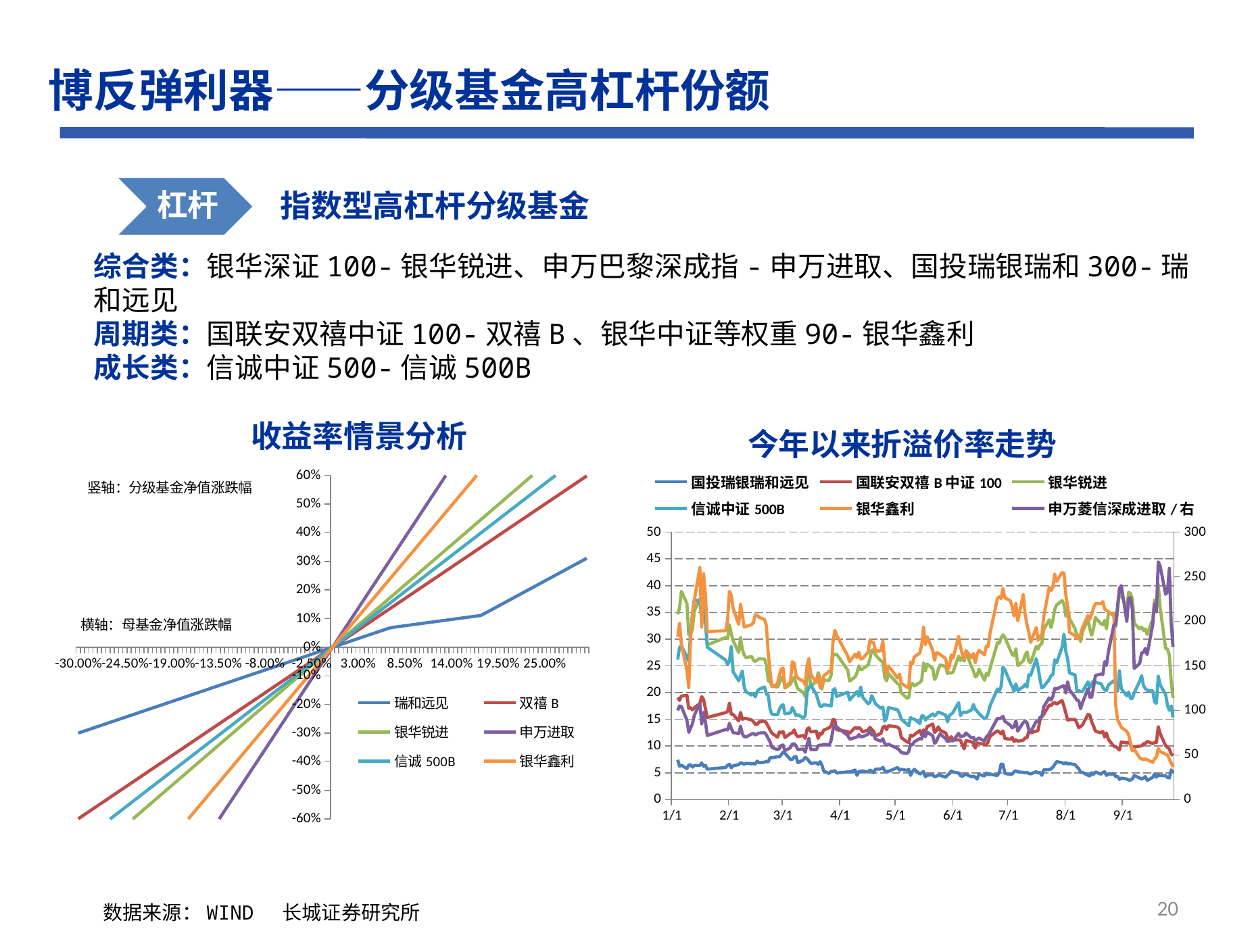

# 博反弹利器——分级基金高杠杆份额

杠杆
指数型高杠杆分级基金
综合类：银华深证100-银华锐进、申万巴黎深成指-申万进取、国投瑞银瑞和300-瑞和远见
周期类：国联安双禧中证100-双禧B、银华中证等权重90-银华鑫利
成长类：信诚中证500-信诚500B
收益率情景分析
今年以来折溢价率走势

### Chart

| Category | 国投瑞银瑞和远见 | 国联安双禧B中证100 | 银华锐进 | 信诚中证500B | 银华鑫利 |  |
|---|---|---|---|---|---|---|
| 40912 | 7.437070938215107 | 19.076005961251855 | 34.63587921847249 | 26.146788990825687 | 30.434782608695677 | 100.0 |
| 40913 | 6.22837370242216 | 18.535127055306425 | 35.807050092764314 | 28.426395939086287 | 32.930513595166154 | 105.0228310502281 |
| 40914 | 6.4220183486238565 | 19.35007385524372 | 38.93967093235831 | 28.787878787878817 | 29.032258064516135 | 104.48430493273544 |
| 40917 | 5.777777777777771 | 19.498607242339762 | 36.66666666666656 | 26.590909090909086 | 24.102564102564106 | 88.9312977099237 |
| 40918 | 6.46551724137928 | 17.018469656992075 | 30.75757575757574 | 25.872689938398313 | 20.90909090909092 | 75.32467532467531 |
| 40919 | 6.493506493506486 | 17.199999999999992 | 30.9451219512195 | 31.416837782340878 | 30.275229357798132 | 80.13245033112565 |
| 40920 | 6.060606060606047 | 16.75531914893615 | 31.999999999999986 | 34.702258726899444 | 34.63302752293581 | 85.13513513513516 |
| 40921 | 6.373626373626373 | 17.166212534059905 | 35.22727272727276 | 37.44493392070486 | 37.25961538461537 | 94.52554744525547 |
| 40924 | 6.3829787234042525 | 17.952314165497896 | 37.60831889081464 | 36.941176470588225 | 43.37662337662332 | 107.69230769230771 |
| 40925 | 6.859592711682732 | 19.250645994832027 | 32.87671232876716 | 34.453781512604984 | 32.24400871459694 | 84.91803278688518 |
| 40926 | 6.202393906420012 | 18.7002652519894 | 35.97464342313781 | 35.087719298245595 | 42.212189616252815 | 97.89473684210522 |
| 40927 | 6.41025641025641 | 16.98595146871009 | 33.839150227617544 | 33.547008547008524 | 38.29787234042565 | 87.37864077669882 |
| 40928 | 5.684210526315786 | 15.336658354114707 | 28.90510948905109 | 28.48232848232844 | 31.404958677685958 | 71.81818181818157 |
| 40938 | 5.995717344753748 | 16.258064516129004 | 30.32159264931087 | 26.05932203389831 | 31.578947368421026 | 78.54785478547869 |
| 40939 | 6.417112299465235 | 16.49484536082475 | 30.136986301369852 | 25.21186440677971 | 33.62445414847166 | 78.10457516339868 |
| 40940 | 6.616052060737521 | 18.03713527851459 | 32.704402515723245 | 25.917926565874705 | 38.94009216589855 | 85.51724137931049 |
| 40941 | 5.93849416755037 | 15.929203539823028 | 30.988023952095773 | 28.57142857142858 | 38.14655172413798 | 79.74683544303797 |
| 40942 | 6.315789473684208 | 15.894868585732155 | 29.705882352941124 | 23.856858846918538 | 35.744680851063755 | 75.0 |
| 40945 | 6.5331928345626915 | 14.698492462311545 | 27.485380116959014 | 22.200392927308442 | 32.76231263383306 | 73.99380804953562 |
| 40946 | 6.866952789699554 | 16.2972620599739 | 30.261136712749586 | 23.217922606924628 | 36.50793650793644 | 82.2742474916388 |
| 40947 | 6.792058516196453 | 14.993804213135089 | 28.040057224606613 | 24.03846153846153 | 34.41955193482691 | 73.59050445103863 |
| 40948 | 6.576200417536533 | 15.155279503105579 | 27.02702702702704 | 20.982986767485823 | 32.238193018480565 | 70.50147492625368 |
| 40949 | 6.777893639207511 | 15.155279503105579 | 26.516220028208778 | 20.11173184357542 | 32.377049180327845 | 70.26239067055378 |
| 40952 | 6.680584551148224 | 14.87500000000001 | 26.760563380281667 | 19.525547445255476 | 32.716049382716044 | 73.52941176470587 |
| 40953 | 6.708595387840679 | 14.538558786346398 | 26.062322946175584 | 19.89051094890509 | 33.125000000000064 | 74.25149700598801 |
| 40954 | 6.6390041493775875 | 14.054726368159223 | 25.824175824175843 | 19.19014084507044 | 34.54545454545455 | 72.28571428571429 |
| 40955 | 7.1949947862356645 | 14.035087719298264 | 26.111111111111157 | 20.21089630931463 | 34.49691991786448 | 73.546511627907 |
| 40956 | 6.882168925964542 | 14.51814768460575 | 26.323119777158777 | 20.603907637655457 | 34.0862422997946 | 74.63556851311932 |
| 40959 | 6.979166666666671 | 14.694894146948934 | 26.286509040333733 | 21.06194690265488 | 33.67556468172486 | 74.92711370262388 |
| 40960 | 7.1354705274043475 | 14.28571428571428 | 25.03401360544219 | 19.68911917098443 | 32.45967741935477 | 72.52124645892353 |
| 40961 | 7.048008171603692 | 13.663845223700122 | 22.164276401564532 | 19.5364238410596 | 27.325581395348827 | 68.36461126005362 |
| 40962 | 7.8411405295315495 | 12.98076923076926 | 22.007722007721952 | 16.830065359477135 | 23.85496183206106 | 64.47368421052626 |
| 40963 | 7.815631262525039 | 12.397660818713454 | 21.23456790123459 | 15.923566878980912 | 21.090909090909086 | 58.374384236453196 |
| 40966 | 8.000000000000007 | 11.65501165501166 | 21.02689486552567 | 15.873015873015866 | 21.62162162162162 | 56.03864734299518 |
| 40967 | 7.99200799200801 | 12.63035921205098 | 21.74447174447176 | 16.853932584269632 | 23.24324324324319 | 57.038834951456295 |
| 40968 | 8.366935483870975 | 12.470588235294137 | 22.72727272727273 | 17.520661157024797 | 24.399260628465804 | 60.705289672544055 |
| 40969 | 8.870967741935498 | 12.735849056603772 | 22.95081967213108 | 17.733990147783253 | 24.581005586592177 | 61.20906801007556 |
| 40970 | 8.673978065802611 | 11.595866819747453 | 20.838323353293408 | 16.03773584905663 | 21.024734982332138 | 54.7785547785549 |
| 40973 | 7.492507492507516 | 12.368728121353545 | 21.575757575757528 | 16.19496855345916 | 21.94244604316538 | 58.13397129186604 |
| 40974 | 7.497467071935149 | 12.470023980815338 | 22.291407222914074 | 17.20257234726684 | 25.757575757575758 | 62.25000000000001 |
| 40975 | 7.9510703363914415 | 13.01703163017034 | 22.853535353535303 | 16.531604538087507 | 25.486381322957186 | 62.69035532994935 |
| 40976 | 8.064516129032274 | 12.157330154946354 | 21.62162162162162 | 15.698587127158547 | 23.26454033771101 | 60.48780487804873 |
| 40977 | 6.893106893106907 | 11.737089201877925 | 20.714285714285758 | 15.877862595419836 | 22.68602540834848 | 56.046511627907 |
| 40980 | 7.407407407407396 | 11.995249406175779 | 19.976076555023877 | 15.233785822021105 | 22.120658135283367 | 56.70588235294118 |
| 40981 | 7.8763708873380125 | 11.435239206534424 | 19.226260257913204 | 15.680473372781067 | 21.42857142857142 | 53.06122448979585 |
| 40982 | 7.6452599388379285 | 13.138686131386867 | 23.07692307692302 | 20.1938610662359 | 25.096525096525063 | 61.654135338345924 |
| 40983 | 7.179487179487176 | 13.423645320197044 | 24.010217113665377 | 20.888157894736803 | 26.388888888888893 | 68.76574307304787 |
| 40984 | 6.781376518218618 | 12.650602409638555 | 21.226993865030693 | 21.439749608763623 | 23.384030418250944 | 56.02836879432626 |
| 40987 | 6.86868686868686 | 12.786489746682772 | 22.073170731707286 | 19.631901840490833 | 21.86915887850467 | 55.89622641509428 |
| 40988 | 6.570841889117052 | 11.41439205955335 | 23.73096446700511 | 18.50079744816582 | 23.300970873786387 | 60.5 |
| 40989 | 7.0841889117043015 | 12.406947890818866 | 22.715736040609084 | 17.405063291139186 | 20.921305182341627 | 61.111111111111114 |
| 40990 | 6.474820143884903 | 12.252475247524767 | 20.64102564102563 | 17.41214057507981 | 21.247563352826514 | 60.92544987146529 |
| 40991 | 5.301455301455285 | 12.972292191435766 | 22.34042553191489 | 17.74461028192365 | 23.123732251521215 | 62.059620596205946 |
| 40994 | 4.880581516095527 | 13.425345043914682 | 22.25165562913909 | 17.578772802653372 | 23.983739837398282 | 61.00795755968158 |
| 40995 | 5.312499999999987 | 13.797468354430372 | 23.28398384925976 | 17.470881863560727 | 24.081632653061163 | 66.39118457300275 |
| 40996 | 5.246252676659529 | 14.966887417218556 | 27.21979621542937 | 20.475319926873812 | 29.411764705882337 | 78.4375000000001 |
| 40997 | 5.417118093174422 | 14.86486486486487 | 27.055306427503726 | 20.72243346007603 | 31.654676258992833 | 83.98692810457516 |
| 40998 | 4.962243797195254 | 13.066666666666686 | 27.177177177177157 | 19.274809160305328 | 30.732860520094615 | 81.37254901960779 |
| 41004 | 5.168776371308005 | 12.708600770218219 | 24.19580419580424 | 20.07168458781361 | 26.855895196506566 | 72.01166180758017 |
| 41005 | 5.152471083070465 | 12.404092071611252 | 22.145804676753777 | 18.584070796460207 | 25.757575757575736 | 67.70538243626044 |
| 41008 | 5.526036131774714 | 13.488975356679633 | 22.925457102672286 | 19.782214156079828 | 27.17149220489976 | 69.59064327485378 |
| 41009 | 4.526315789473689 | 13.299232736572897 | 23.69146005509649 | 20.212765957446834 | 26.565874730021587 | 70.05649717514119 |
| 41010 | 5.263157894736836 | 13.461538461538458 | 25.0 | 19.33216168717049 | 27.54880694143163 | 72.88135593220335 |
| 41011 | 5.2685950413223095 | 13.209876543209864 | 24.2782152230971 | 21.043771043771006 | 26.272912423625232 | 70.41884816753907 |
| 41012 | 5.349794238683137 | 12.63803680981597 | 24.415584415584405 | 19.1735537190083 | 26.358148893360127 | 70.46632124352331 |
| 41015 | 5.159958720330238 | 12.995049504950504 | 25.163826998689377 | 17.898193760262714 | 27.551020408163232 | 73.35092348284962 |
| 41016 | 5.532359081419638 | 13.510101010101017 | 26.322930800542725 | 18.135593220338976 | 29.78723404255316 | 77.43732590529268 |
| 41017 | 5.316973415132932 | 13.106796116504874 | 27.92792792792793 | 19.44894651539704 | 29.44664031620551 | 72.4935732647815 |
| 41018 | 5.015353121801438 | 12.758201701093533 | 28.01556420233462 | 18.699186991869922 | 29.34131736526946 | 73.15789473684211 |
| 41019 | 5.6737588652482085 | 11.862396204033246 | 27.00636942675159 | 17.89137380191692 | 27.7456647398844 | 67.76649746192894 |
| 41022 | 5.714285714285709 | 12.394705174488575 | 25.911458333333297 | 17.021276595744684 | 27.810650887573946 | 65.46391752577323 |
| 41023 | 6.020408163265301 | 13.532934131736528 | 25.72178477690288 | 17.304492512479186 | 29.702970297029687 | 68.22916666666667 |
| 41024 | 5.369807497467072 | 13.727810650887568 | 22.82051282051279 | 14.653784219001645 | 25.67567567567568 | 62.97229219143576 |
| 41025 | 5.257836198179966 | 13.07420494699647 | 22.19387755102043 | 15.23500810372771 | 23.473282442748086 | 60.79404466501229 |
| 41026 | 5.263157894736836 | 13.813459268004749 | 23.552123552123497 | 17.218543046357585 | 25.0 | 62.094763092269325 |
| 41031 | 5.982053838484558 | 13.553530751708436 | 21.664626682986526 | 16.77419354838709 | 22.71914132379252 | 57.17592592592604 |
| 41032 | 5.478087649402387 | 13.181818181818153 | 21.48058252427177 | 16.0513643659711 | 23.445825932504427 | 55.479452054794486 |
| 41033 | 5.654761904761907 | 11.560044893378256 | 19.95249406175772 | 15.031645569620252 | 21.739130434782616 | 52.65486725663701 |
| 41036 | 5.456349206349209 | 10.79865016872889 | 18.94117647058819 | 14.106583072100324 | 21.00694444444447 | 51.428571428571466 |
| 41037 | 5.660377358490579 | 10.657596371882104 | 19.047619047619026 | 13.793103448275849 | 20.877192982456137 | 53.95033860045149 |
| 41038 | 4.509018036072132 | 12.06088992974241 | 21.34831460674153 | 15.309446254071704 | 25.74626865671643 | 61.9854721549637 |
| 41039 | 5.210420841683372 | 11.826697892271676 | 21.72284644194752 | 15.097402597402622 | 25.325884543761603 | 61.31386861313862 |
| 41040 | 5.6565656565656655 | 12.11401425178147 | 21.238938053097336 | 15.032679738562084 | 26.66666666666666 | 64.83790523690773 |
| 41043 | 4.781281790437443 | 12.922705314009699 | 21.90721649484533 | 14.215686274509826 | 27.397260273972602 | 68.39378238341948 |
| 41044 | 4.974619289340112 | 12.048192771084349 | 22.250639386189192 | 15.650741350906102 | 28.88015717092334 | 67.94871794871803 |
| 41045 | 5.263157894736836 | 13.011152416356865 | 25.534759358288795 | 15.630252100840318 | 32.23140495867763 | 75.82417582417584 |
| 41046 | 4.272634791454731 | 12.681159420289863 | 24.031007751937985 | 14.845024469820544 | 28.937007874015727 | 70.49608355091387 |
| 41047 | 4.540763673890611 | 13.61386138613859 | 25.335120643431626 | 15.268456375838952 | 30.452674897119298 | 75.62326869806095 |
| 41050 | 4.6201232032854085 | 14.12776412776413 | 24.503311258278128 | 16.02023608768969 | 27.878787878787833 | 71.5447154471545 |
| 41051 | 4.246713852376138 | 12.529832935560854 | 22.43346007604561 | 15.650741350906102 | 26.01941747572813 | 62.97229219143576 |
| 41052 | 4.3610547667342665 | 12.907117008443922 | 23.0573248407643 | 15.946843853820592 | 27.416173570019726 | 65.12820512820511 |
| 41053 | 4.601226993865033 | 13.602941176470607 | 24.313725490196095 | 16.385135135135087 | 27.364185110663993 | 70.27027027027026 |
| 41054 | 4.53608247422681 | 12.935323383084567 | 25.167336010709487 | 16.23488773747847 | 27.104722792607806 | 73.59550561797754 |
| 41057 | 4.158215010141975 | 12.454655380894808 | 24.872448979591784 | 15.798319327731061 | 26.3671875 | 68.13471502590673 |
| 41058 | 4.609218436873741 | 11.597633136094675 | 23.57320099255582 | 14.518760195758537 | 24.24812030075182 | 64.91228070175438 |
| 41059 | 4.8289738430583515 | 11.309523809523824 | 23.749999999999982 | 15.721231766612622 | 24.904942965779476 | 65.64885496183219 |
| 41060 | 5.353535353535345 | 11.750599520383727 | 23.624999999999993 | 15.96774193548387 | 27.02702702702704 | 66.24040920716112 |
| 41061 | 5.1463168516649915 | 11.13772455089821 | 23.839397741530743 | 16.286644951140023 | 26.396917148362228 | 65.72890025575434 |
| 41064 | 4.979253112033217 | 11.180904522613066 | 26.835781041388508 | 18.11846689895471 | 30.526315789473692 | 74.29378531073428 |
| 41065 | 4.460580912863055 | 11.05527638190955 | 25.97577388963659 | 15.70680628272252 | 28.541226215644826 | 70.45454545454547 |
| 41066 | 4.3568464730290515 | 10.275689223057661 | 26.55826558265584 | 16.19718309859159 | 27.215189873417703 | 71.09826589595377 |
| 41067 | 4.583333333333347 | 9.481668773704149 | 25.89041095890412 | 16.37010676156583 | 26.29310344827583 | 71.59763313609456 |
| 41068 | 4.7169811320754755 | 11.0397946084724 | 27.56232686980609 | 16.249999999999986 | 27.850877192982498 | 74.69879518072273 |
| 41071 | 4.244306418219446 | 10.790464240903376 | 24.8 | 16.75302245250433 | 26.526315789473685 | 68.94586894586897 |
| 41072 | 4.370447450572312 | 10.546378653113056 | 24.08660351826789 | 17.781690140845086 | 27.311827956989234 | 69.97084548104957 |
| 41073 | 4.205128205128217 | 9.617755856966703 | 22.93577981651371 | 16.894197952218498 | 25.56701030927835 | 65.56473829201096 |
| 41074 | 3.818369453044386 | 10.526315789473658 | 23.16910785619173 | 16.523235800344217 | 27.06131078224101 | 67.60563380281674 |
| 41075 | 4.7325102880658445 | 10.532837670384136 | 24.364123159303887 | 16.06837606837608 | 27.882599580712743 | 68.92655367231653 |
| 41078 | 4.40122824974413 | 10.306748466257677 | 22.30971128608923 | 15.100671140939586 | 27.066115702479326 | 65.57377049180329 |
| 41079 | 4.953560371517018 | 10.186335403726709 | 23.584905660377366 | 15.3321976149915 | 28.723404255319135 | 70.28571428571429 |
| 41080 | 4.653567735263708 | 10.834371108343698 | 23.233695652173896 | 16.151202749140904 | 28.63247863247863 | 72.17391304347825 |
| 41081 | 4.7219307450157455 | 11.810012836970474 | 24.509803921568633 | 17.55319148936172 | 31.165919282511165 | 75.68389057750744 |
| 41085 | 4.49197860962567 | 12.881806108897734 | 29.323308270676684 | 20.676691729323316 | 37.59213759213762 | 91.12627986348107 |
| 41086 | 5.1282051282051055 | 12.599469496021236 | 29.23538230884557 | 20.300751879699227 | 37.897310513447394 | 90.54054054054053 |
| 41087 | 6.6381156316916305 | 12.266666666666676 | 30.197268588770854 | 21.142857142857135 | 37.562189054726346 | 91.43835616438358 |
| 41088 | 6.5874730021598324 | 12.837837837837842 | 30.816640986132487 | 24.75247524752472 | 39.487179487179496 | 93.4027777777777 |
| 41089 | 4.8936170212765955 | 11.41732283464567 | 30.330330330330284 | 24.32432432432432 | 37.74509803921571 | 87.8289473684208 |
| 41092 | 4.675876726886288 | 11.25654450261781 | 27.876106194690255 | 21.78030303030297 | 37.16381418092917 | 83.2797427652733 |
| 41093 | 4.772004241781547 | 11.618798955613556 | 27.126099706744867 | 21.172022684310022 | 36.00973236009735 | 80.4416403785489 |
| 41094 | 5.207226354941552 | 10.835509138381234 | 26.894502228826127 | 20.22900763358776 | 34.3065693430657 | 81.67202572347256 |
| 41095 | 5.376344086021502 | 11.18508655126501 | 28.197226502311214 | 21.61616161616163 | 36.692506459948326 | 88.39590443686008 |
| 41096 | 5.179704016913322 | 10.894941634241254 | 25.03597122302159 | 20.38834951456301 | 33.41404358353505 | 76.73716012084601 |
| 41099 | 5.081081081081082 | 11.096075778078468 | 25.948406676782934 | 21.074380165289245 | 38.35978835978829 | 86.51315789473678 |
| 41100 | 4.989154013015186 | 11.548913043478233 | 26.993865030674847 | 21.56448202959831 | 34.57446808510629 | 88.0794701986753 |
| 41101 | 5.0537634408602194 | 11.528150134048246 | 27.611940298507445 | 21.03092783505154 | 32.73195876288659 | 86.07594936708846 |
| 41102 | 4.898828541001077 | 12.830687830687857 | 25.787965616045888 | 23.35329341317365 | 31.26550868486349 | 78.40236686390531 |
| 41103 | 4.78723404255319 | 12.483574244415259 | 25.571428571428577 | 23.232323232323143 | 29.382716049382676 | 76.09329446064153 |
| 41106 | 5.206073752711493 | 12.789115646258498 | 28.637059724349196 | 26.32743362831859 | 32.17158176943692 | 87.70226537216827 |
| 41107 | 4.962243797195254 | 12.920592193808877 | 28.13918305597578 | 24.728850325379593 | 29.765013054830252 | 87.53993610223625 |
| 41108 | 5.075593952483803 | 14.86486486486487 | 28.91933028919325 | 22.505307855626288 | 30.62827225130889 | 92.15686274509801 |
| 41109 | 4.511278195488722 | 15.528781793842018 | 29.135053110773892 | 20.867768595041312 | 30.670103092783506 | 92.48366013071893 |
| 41110 | 5.537459283387633 | 15.890410958904129 | 31.75355450236962 | 21.085594989561518 | 34.054054054054 | 103.90070921985814 |
| 41113 | 5.610561056105588 | 17.655367231638408 | 33.606557377049185 | 22.43589743589743 | 39.71014492753624 | 114.12213740457995 |
| 41114 | 5.7017543859649065 | 17.580872011251756 | 32.15434083601285 | 23.157894736842156 | 39.093484419263326 | 111.439114391144 |
| 41115 | 6.0639470782800355 | 17.98866855524079 | 33.49834983498358 | 23.340471092077063 | 39.65014577259473 | 115.56420233463038 |
| 41116 | 6.541019955654112 | 18.168812589413452 | 35.570469798657726 | 26.143790849673167 | 42.182890855457195 | 124.69635627530367 |
| 41117 | 7.0874861572535846 | 17.831669044222533 | 36.37901861252123 | 25.55066079295152 | 40.76246334310855 | 123.88663967611339 |
| 41120 | 6.896551724137923 | 18.507890961262586 | 37.221269296741006 | 28.538283062645032 | 42.469879518072275 | 127.04918032786887 |
| 41121 | 6.666666666666665 | 17.428571428571427 | 36.56845753899486 | 30.90024330900245 | 42.331288343558285 | 127.68595041322304 |
| 41122 | 6.930693069306916 | 16.151685393258475 | 34.280936454849495 | 27.63466042154571 | 38.235294117646994 | 119.53125000000011 |
| 41123 | 6.65926748057714 | 14.857142857142902 | 36.14035087719301 | 26.2529832935561 | 36.085626911314975 | 132.05128205128207 |
| 41124 | 6.72546857772877 | 14.950634696756024 | 33.84353741496599 | 23.636363636363626 | 31.268436578170995 | 123.17073170731705 |
| 41127 | 6.5288356909684255 | 14.979195561719827 | 31.921824104234545 | 23.32613390928723 | 30.64066852367689 | 114.82889733840277 |
| 41128 | 6.093579978237199 | 14.28571428571428 | 30.694668820678558 | 20.21052631578948 | 30.11049723756904 | 111.3207547169809 |
| 41129 | 5.7671381936887895 | 13.416320885200548 | 30.731707317073177 | 20.382165605095537 | 30.11049723756904 | 111.02661596958177 |
| 41130 | 5.0646551724137865 | 13.6425648021828 | 29.541864139020564 | 20.164609053497927 | 30.913978494623677 | 101.79211469534071 |
| 41131 | 5.092091007583965 | 13.950276243093942 | 31.340872374798057 | 20.206185567010305 | 32.14285714285714 | 108.64661654135342 |
| 41134 | 4.5303867403314815 | 15.925394548063156 | 33.73287671232887 | 22.004357298474943 | 34.421364985163194 | 124.36974789915946 |
| 41135 | 4.415011037527586 | 15.78192252510762 | 31.925675675675652 | 20.89552238805969 | 33.72434017595308 | 114.6341463414634 |
| 41136 | 5.0167224080267525 | 14.516129032258052 | 30.716723549488066 | 21.663019693654274 | 34.65045592705168 | 115.00000000000003 |
| 41137 | 4.703247480403156 | 13.737075332348565 | 32.006920415224926 | 22.17294900221731 | 35.825545171339556 | 125.76419213973797 |
| 41138 | 5.162738496071828 | 12.778603268945021 | 34.04255319148937 | 21.902654867256643 | 36.67711598746088 | 139.1705069124424 |
| 41141 | 4.740406320541757 | 12.481203007518783 | 32.854578096947904 | 21.68141592920354 | 36.624203821656046 | 140.75829383886256 |
| 41142 | 5.0561797752809 | 12.743628185907028 | 32.68206039076378 | 20.98501070663809 | 37.02531645569614 | 140.0943396226415 |
| 41143 | 5.209513023782572 | 11.702127659574458 | 33.517495395948394 | 20.524017467248935 | 35.62091503267988 | 154.63917525773195 |
| 41144 | 4.519774011299438 | 12.443095599393006 | 31.92660550458711 | 20.386266094420602 | 35.369774919614144 | 150.51020408163262 |
| 41145 | 4.794520547945187 | 11.248073959938349 | 34.68992248062015 | 21.396396396396415 | 35.153583617747344 | 165.3409090909092 |
| 41148 | 4.778554778554778 | 9.9518459069021 | 34.85477178423224 | 22.24880382775119 | 34.33962264150943 | 196.02649006622542 |
| 41149 | 4.292343387470998 | 9.856915739268699 | 32.36514522821583 | 21.563981042654074 | 17.64705882352943 | 196.02649006622542 |
| 41150 | 4.337631887456038 | 9.609120521172642 | 35.35791757049884 | 20.240963855421686 | 14.960629921259837 | 217.29323308270673 |
| 41151 | 3.7558685446009488 | 9.238249594813631 | 39.02439024390243 | 24.06015037593981 | 14.25 | 237.00787401574792 |
| 41152 | 4.0000000000000036 | 10.784313725490168 | 38.13747228381374 | 20.74999999999998 | 13.5 | 240.0 |
| 41155 | 3.8416763678696277 | 10.576923076923062 | 35.78947368421046 | 19.37799043062203 | 12.75 | 200.0 |
| 41156 | 3.6470588235294237 | 10.655737704918051 | 38.76651982378856 | 20.098039215686242 | 12.01201201201202 | 225.78125 |
| 41157 | 3.655660377358494 | 10.281923714759536 | 38.54625550660793 | 18.886198547215493 | 10.674723061429999 | 226.5625 |
| 41158 | 3.8596491228070247 | 9.135399673735733 | 37.5 | 18.91252955082738 | 9.136047666335667 | 213.4328358208955 |
| 41159 | 4.489337822671166 | 9.850746268656742 | 32.954545454545354 | 19.956616052060703 | 9.411764705882366 | 147.05882352941177 |
| 41162 | 4.022346368715072 | 10.000000000000002 | 31.91094619666046 | 22.17484008528785 | 7.767857142857149 | 152.82051282051282 |
| 41163 | 3.8245219347581507 | 10.015174506828522 | 32.270168855534685 | 23.175965665236077 | 7.622504537205055 | 164.39790575916206 |
| 41164 | 4.031354983202694 | 10.43872919818456 | 31.608133086876126 | 21.308016877637083 | 7.437275985663094 | 164.97461928933996 |
| 41165 | 4.298642533936659 | 10.445468509984641 | 31.931166347992328 | 20.742358078602628 | 7.57299270072993 | 169.56521739130434 |
| 41166 | 3.591470258136937 | 10.876132930513611 | 30.8851224105461 | 20.434782608695667 | 7.443946188340819 | 162.63157894736838 |
| 41169 | 4.142692750287691 | 10.443037974683534 | 33.7448559670782 | 20.3271028037383 | 6.948356807511735 | 196.15384615384616 |
| 41170 | 4.767441860465107 | 10.696920583468405 | 37.28813559322035 | 18.266978922716635 | 7.603464870067389 | 219.58041958042008 |
| 41171 | 4.166666666666674 | 10.645161290322568 | 35.41666666666651 | 17.972350230414726 | 7.969639468690692 | 210.73825503355673 |
| 41172 | 4.609929078014186 | 13.613445378151294 | 40.271493212669675 | 23.07692307692302 | 9.561752988047822 | 266.6666666666671 |
| 41173 | 4.491725768321508 | 12.374581939799365 | 35.990888382687906 | 21.464646464646453 | 9.00990099009902 | 262.39316239316236 |
| 41176 | 4.460093896713633 | 10.066006600660096 | 28.227571115973728 | 19.65174129353233 | 8.479532163742707 | 230.3030303030305 |
| 41177 | 4.117647058823537 | 9.768211920529792 | 28.15964523281593 | 17.63224181360201 | 8.374384236453247 | 232.8125 |
| 41178 | 4.042806183115344 | 9.443507588532896 | 26.97674418604652 | 16.666666666666675 | 7.537688442211056 | 259.4827586206891 |
| 41179 | 5.549132947976876 | 8.530805687203792 | 21.966527196652706 | 17.512690355329905 | 6.82464454976303 | 197.40259740259765 |
| 41180 | 5.000000000000004 | 8.231707317073159 | 19.019607843137212 | 15.365853658536576 | 6.1187214611872145 | 171.11111111111092 |

### Chart

| Category | 瑞和远见 | 双禧B | 银华锐进 | 申万进取 | 信诚500B | 银华鑫利 |
|---|---|---|---|---|---|---|
| -0.30000000000000032 | -0.3000000000000003 | -0.5992484526967303 | -0.7637181409295356 | -1.3459459459459462 | -0.6857769423558919 | -1.0577017114914418 |
| -0.29500000000000032 | -0.2950000000000003 | -0.5892683465959307 | -0.7509895052473766 | -1.323513513513514 | -0.6743577694235596 | -1.0400733496332553 |
| -0.29000000000000031 | -0.2900000000000003 | -0.5792882404951376 | -0.7382608695652175 | -1.301081081081081 | -0.6629385964912298 | -1.022444987775061 |
| -0.28500000000000031 | -0.2850000000000003 | -0.569308134394341 | -0.7255322338830581 | -1.2786486486486484 | -0.6515194235589008 | -1.00481662591687 |
| -0.28000000000000008 | -0.2800000000000001 | -0.5593280282935476 | -0.7128035982009 | -1.2562162162162163 | -0.640100250626569 | -0.9871882640586799 |
| -0.27500000000000002 | -0.275 | -0.5493479221927495 | -0.7000749625187427 | -1.233783783783784 | -0.6286810776942386 | -0.969559902200491 |
| -0.27 | -0.27 | -0.5393678160919535 | -0.6873463268365818 | -1.2113513513513512 | -0.6172619047619046 | -0.9519315403422982 |
| -0.26500000000000001 | -0.265 | -0.5293877099911556 | -0.6746176911544249 | -1.1889189189189229 | -0.6058427318295763 | -0.9343031784841077 |
| -0.26 | -0.26 | -0.5194076038903626 | -0.661889055472264 | -1.1664864864864881 | -0.5944235588972393 | -0.91667481662592 |
| -0.255 | -0.255 | -0.509427497789567 | -0.6491604197901056 | -1.144054054054054 | -0.5830043859649088 | -0.8990464547677255 |
| -0.25 | -0.25 | -0.4994473916887719 | -0.6364317841079441 | -1.1216216216216217 | -0.5715852130325838 | -0.8814180929095354 |
| -0.24500000000000041 | -0.2450000000000004 | -0.4894672855879765 | -0.6237031484257891 | -1.0991891891891894 | -0.5601660401002483 | -0.8637897310513446 |
| -0.24000000000000021 | -0.2400000000000002 | -0.47948717948718056 | -0.6109745127436299 | -1.0767567567567606 | -0.5487468671679199 | -0.8461613691931538 |
| -0.23500000000000001 | -0.23500000000000001 | -0.4695070733863838 | -0.5982458770614691 | -1.0543243243243239 | -0.5373276942355909 | -0.8285330073349633 |
| -0.23 | -0.23 | -0.45952696728559 | -0.5855172413793074 | -1.0318918918918916 | -0.5259085213032582 | -0.8109046454767744 |
| -0.22500000000000001 | -0.225 | -0.4495468611847935 | -0.5727886056971516 | -1.0094594594594553 | -0.5144893483709252 | -0.7932762836185838 |
| -0.22 | -0.22000000000000003 | -0.43956675508399734 | -0.5600599700149926 | -0.9870270270270265 | -0.5030701754385983 | -0.7756479217603928 |
| -0.21500000000000041 | -0.2150000000000004 | -0.42958664898320204 | -0.5473313343328335 | -0.964594594594597 | -0.4916510025062656 | -0.7580195599022005 |
| -0.21000000000000021 | -0.21000000000000021 | -0.41960654288240584 | -0.5346026986506764 | -0.9421621621621601 | -0.4802318295739343 | -0.7403911980440112 |
| -0.20500000000000004 | -0.20500000000000004 | -0.4096264367816093 | -0.5218740629685177 | -0.9197297297297298 | -0.4688126566416038 | -0.722762836185821 |
| -0.2 | -0.2 | -0.39964633068081434 | -0.5091454272863567 | -0.8972972972972973 | -0.45739348370927413 | -0.7051344743276282 |
| -0.19500000000000001 | -0.195 | -0.3896662245800178 | -0.49641679160419955 | -0.8748648648648649 | -0.4459743107769429 | -0.6875061124694377 |
| -0.19 | -0.19 | -0.37968611847922296 | -0.48368815592203984 | -0.8524324324324319 | -0.43455513784461247 | -0.6698777506112483 |
| -0.18500000000000041 | -0.18500000000000041 | -0.3697060123784263 | -0.47095952023988125 | -0.8300000000000006 | -0.42313596491228167 | -0.6522493887530566 |
| -0.18000000000000024 | -0.18000000000000024 | -0.35972590627763124 | -0.458230884557721 | -0.8075675675675651 | -0.41171679197995226 | -0.6346210268948684 |
| -0.17500000000000004 | -0.17500000000000004 | -0.34974580017683476 | -0.4455022488755622 | -0.7851351351351356 | -0.40029761904761896 | -0.6169926650366748 |
| -0.17 | -0.17000000000000004 | -0.33976569407603896 | -0.43277361319340457 | -0.7627027027027027 | -0.38887844611528966 | -0.5993643031784843 |
| -0.16500000000000001 | -0.16500000000000004 | -0.32978558797524576 | -0.42004497751124564 | -0.7402702702702723 | -0.37745927318295935 | -0.5817359413202932 |
| -0.16 | -0.16000000000000003 | -0.3198054818744502 | -0.40731634182908727 | -0.7178378378378376 | -0.3660401002506273 | -0.5641075794621027 |
| -0.15500000000000044 | -0.15500000000000044 | -0.3098253757736541 | -0.3945877061469276 | -0.6954054054054056 | -0.35462092731829714 | -0.5464792176039146 |
| -0.15000000000000024 | -0.15000000000000024 | -0.29984526967285796 | -0.38185907046476864 | -0.6729729729729736 | -0.3432017543859651 | -0.528850855745721 |
| -0.14500000000000021 | -0.1450000000000002 | -0.2898651635720619 | -0.3691304347826088 | -0.6505405405405426 | -0.33178258145363587 | -0.5112224938875305 |
| -0.14000000000000001 | -0.14 | -0.27988505747126435 | -0.35640179910045144 | -0.6281081081081102 | -0.32036340852130335 | -0.4935941320293398 |
| -0.13500000000000001 | -0.135 | -0.26990495137047027 | -0.3436731634182909 | -0.6056756756756799 | -0.3089442355889729 | -0.4759657701711489 |
| -0.13 | -0.13 | -0.2599248452696748 | -0.3309445277361318 | -0.5832432432432425 | -0.2975250626566429 | -0.4583374083129584 |
| -0.125 | -0.125 | -0.24994473916887797 | -0.3182158920539734 | -0.5608108108108106 | -0.2861058897243116 | -0.4407090464547667 |
| -0.12000000000000002 | -0.12000000000000002 | -0.2399646330680819 | -0.30548725637181495 | -0.5383783783783787 | -0.27468671679198 | -0.4230806845965774 |
| -0.115 | -0.11499999999999998 | -0.22998452696728555 | -0.29275862068965636 | -0.5159459459459456 | -0.2632675438596501 | -0.40545232273838605 |
| -0.11 | -0.10999999999999989 | -0.2200044208664899 | -0.28002998500749776 | -0.49351351351351336 | -0.2518483709273183 | -0.38782396088019705 |
| -0.10500000000000002 | -0.10499999999999998 | -0.21002431476569394 | -0.26730134932533745 | -0.4710810810810813 | -0.2404291979949874 | -0.3701955990220054 |
| -0.1 | -0.1 | -0.20004420866489844 | -0.25457271364317835 | -0.4486486486486486 | -0.22901002506265655 | -0.3525672371638139 |
| -9.5000000000000043E-2 | -0.09500000000000004 | -0.19006410256410294 | -0.24184407796101925 | -0.4262162162162163 | -0.21759085213032647 | -0.33493887530562594 |
| -9.0000000000000024E-2 | -0.09000000000000002 | -0.18008399646330694 | -0.2291154422788605 | -0.4037837837837839 | -0.20617167919799484 | -0.3173105134474343 |
| -8.5000000000000006E-2 | -0.08500000000000005 | -0.17010389036251106 | -0.21638680659670192 | -0.38135135135135184 | -0.19475250626566387 | -0.2996821515892433 |
| -8.0000000000000043E-2 | -0.08000000000000004 | -0.1601237842617147 | -0.20365817091454216 | -0.35891891891891964 | -0.18333333333333368 | -0.2820537897310519 |
| -7.5000000000000011E-2 | -0.07500000000000001 | -0.15014367816091945 | -0.19092953523238354 | -0.33648648648648766 | -0.171914160401003 | -0.26442542787286205 |
| -7.0000000000000021E-2 | -0.07000000000000009 | -0.14016357206012398 | -0.17820089955022603 | -0.3140540540540554 | -0.1604949874686719 | -0.2467970660146699 |
| -6.5000000000000002E-2 | -0.06499999999999997 | -0.13018346595932795 | -0.1654722638680658 | -0.2916216216216213 | -0.14907581453634094 | -0.22916870415647891 |
| -6.0000000000000032E-2 | -0.0600000000000001 | -0.12020335985853257 | -0.1527436281859079 | -0.2691891891891889 | -0.13765664160400987 | -0.2115403422982889 |
| -5.5000000000000014E-2 | -0.055000000000000084 | -0.11022325375773696 | -0.1400149925037484 | -0.2467567567567567 | -0.1262374686716792 | -0.19391198044009844 |
| -0.05 | -0.05000000000000009 | -0.10024314765694112 | -0.1272863568215892 | -0.22432432432432414 | -0.11481829573934786 | -0.17628361858190741 |
| -4.5000000000000012E-2 | -0.04500000000000008 | -0.09026304155614517 | -0.11455772113943041 | -0.20189189189189263 | -0.10339912280701746 | -0.1586552567237165 |
| -4.0000000000000022E-2 | -0.04000000000000006 | -0.08028293545534937 | -0.10182908545727155 | -0.17945945945946024 | -0.09197994987468702 | -0.14102689486552544 |
| -3.500000000000001E-2 | -0.035000000000000045 | -0.07030282935455352 | -0.08910044977511297 | -0.15702702702702762 | -0.08056077694235621 | -0.12339853300733483 |
| -3.0000000000000002E-2 | -0.03000000000000005 | -0.06032272325375793 | -0.07637181409295346 | -0.1345945945945949 | -0.06914160401002543 | -0.10577017114914457 |
| -2.5000000000000001E-2 | -0.025000000000000046 | -0.05034261715296216 | -0.06364317841079468 | -0.11216216216216236 | -0.05772243107769475 | -0.08814180929095372 |
| -2.0000000000000011E-2 | -0.0200000000000002 | -0.040362511052166504 | -0.050914542728635714 | -0.08972972972972937 | -0.046303258145363506 | -0.0705134474327627 |
| -1.4999999999999998E-2 | -0.015000000000000025 | -0.03038240495137057 | -0.038185907046477056 | -0.06729729729729712 | -0.034884085213032545 | -0.052885085574572055 |
| -1.0000000000000005E-2 | -0.010000000000000021 | -0.020402298850574735 | -0.02545727136431788 | -0.04486486486486452 | -0.023464912280701952 | -0.035256723716381555 |
| -5.0000000000000114E-3 | -0.005000000000000011 | -0.010422192749779081 | -0.0127286356821591 | -0.02243243243243221 | -0.012045739348370983 | -0.01762836185819039 |
| 0 | 0.0 | -0.0004420866489831561 | 0.0 | 0.0 | -0.0006265664160400893 | 0.0 |
| 5.0000000000000114E-3 | 0.004999999999999912 | 0.009538019451812419 | 0.012728635682158767 | 0.02243243243243188 | 0.010792606516290434 | 0.017628361858190722 |
| 1.0000000000000005E-2 | 0.010000000000000021 | 0.019518125552608293 | 0.0254572713643178 | 0.04486486486486487 | 0.022211779448621766 | 0.03525672371638189 |
| 1.4999999999999998E-2 | 0.014999999999999894 | 0.02949823165340384 | 0.03818590704647661 | 0.06729729729729751 | 0.03363095238095219 | 0.05288508557457172 |
| 2.0000000000000011E-2 | 0.02000000000000003 | 0.03947833775419998 | 0.050914542728635714 | 0.08972972972972974 | 0.045050125313283354 | 0.0705134474327629 |
| 2.5000000000000001E-2 | 0.02499999999999991 | 0.049458443854995655 | 0.06364317841079437 | 0.11216216216216202 | 0.05646929824561391 | 0.08814180929095353 |
| 3.0000000000000002E-2 | 0.03000000000000005 | 0.0594385499557917 | 0.07637181409295346 | 0.1345945945945954 | 0.06788847117794532 | 0.10577017114914462 |
| 3.500000000000001E-2 | 0.034999999999999934 | 0.0694186560565871 | 0.08910044977511265 | 0.15702702702702717 | 0.07930764411027588 | 0.12339853300733461 |
| 4.0000000000000022E-2 | 0.04000000000000006 | 0.07939876215738292 | 0.10182908545727162 | 0.17945945945946076 | 0.09072681704260677 | 0.14102689486552591 |
| 4.5000000000000012E-2 | 0.044999999999999984 | 0.08937886825817874 | 0.11455772113942997 | 0.20189189189189233 | 0.10214598997493729 | 0.15865525672371628 |
| 0.05 | 0.05000000000000009 | 0.09935897435897455 | 0.1272863568215892 | 0.22432432432432448 | 0.11356516290726826 | 0.17628361858190744 |
| 5.5000000000000014E-2 | 0.055000000000000014 | 0.10933908045977025 | 0.14001499250374794 | 0.246756756756757 | 0.124984335839599 | 0.19391198044009875 |
| 6.0000000000000032E-2 | 0.0600000000000001 | 0.11931918656056605 | 0.1527436281859079 | 0.2691891891891894 | 0.13640350877192994 | 0.2115403422982894 |
| 6.5000000000000002E-2 | 0.06499999999999997 | 0.1292992926613623 | 0.1654722638680657 | 0.2916216216216218 | 0.14782268170426074 | 0.22916870415647894 |
| 7.0000000000000021E-2 | 0.06902564102564145 | 0.13927939876215836 | 0.17820089955022603 | 0.31405405405405584 | 0.15924185463659218 | 0.2467970660146704 |
| 7.5000000000000011E-2 | 0.07102564102564092 | 0.1492595048629535 | 0.1909295352323837 | 0.33648648648648805 | 0.17066102756892199 | 0.2644254278728623 |
| 8.0000000000000043E-2 | 0.07302564102564137 | 0.15923961096374906 | 0.2036581709145426 | 0.35891891891892086 | 0.18208020050125392 | 0.2820537897310519 |
| 8.5000000000000006E-2 | 0.07502564102564092 | 0.16921971706454486 | 0.21638680659670192 | 0.3813513513513521 | 0.19349937343358392 | 0.29968215158924344 |
| 9.0000000000000024E-2 | 0.07702564102564144 | 0.17919982316534094 | 0.2291154422788609 | 0.4037837837837843 | 0.20491854636591494 | 0.31731051344743466 |
| 9.5000000000000043E-2 | 0.07902564102564118 | 0.18917992926613603 | 0.24184407796101914 | 0.4262162162162168 | 0.21633771929824538 | 0.33493887530562616 |
| 0.1 | 0.0810256410256412 | 0.19916003536693191 | 0.25457271364317857 | 0.44864864864864895 | 0.2277568922305766 | 0.3525672371638149 |
| 0.10500000000000002 | 0.08302564102564132 | 0.20914014146772864 | 0.26730134932533733 | 0.4710810810810813 | 0.2391760651629072 | 0.3701955990220054 |
| 0.11 | 0.08502564102564122 | 0.2191202475685239 | 0.28002998500749815 | 0.49351351351351447 | 0.25059523809523737 | 0.38782396088019794 |
| 0.115 | 0.08702564102564123 | 0.22910035366931902 | 0.2927586206896564 | 0.5159459459459456 | 0.26201441102757006 | 0.40545232273838633 |
| 0.12000000000000002 | 0.08902564102564123 | 0.2390804597701149 | 0.30548725637181534 | 0.5383783783783797 | 0.2734335839599014 | 0.4230806845965774 |
| 0.125 | 0.09102564102564124 | 0.24906056587091074 | 0.3182158920539734 | 0.5608108108108107 | 0.2848527568922314 | 0.44070904645476705 |
| 0.13 | 0.09302564102564134 | 0.2590406719717064 | 0.3309445277361318 | 0.5832432432432431 | 0.29627192982456224 | 0.4583374083129579 |
| 0.13500000000000001 | 0.09502564102564125 | 0.26902077807250313 | 0.34367316341829085 | 0.6056756756756804 | 0.30769110275689227 | 0.4759657701711494 |
| 0.14000000000000001 | 0.09702564102564117 | 0.2790008841732983 | 0.3564017991004518 | 0.6281081081081107 | 0.31911027568922523 | 0.4935941320293409 |
| 0.14500000000000021 | 0.09902564102564126 | 0.28898099027409563 | 0.3691304347826088 | 0.6505405405405429 | 0.330529448621554 | 0.5112224938875305 |
| 0.15000000000000024 | 0.10102564102564139 | 0.29896109637489054 | 0.38185907046476864 | 0.6729729729729726 | 0.3419486215538854 | 0.5288508557457212 |
| 0.15500000000000044 | 0.10302564102564142 | 0.30894120247568546 | 0.3945877061469275 | 0.6954054054054057 | 0.3533677944862158 | 0.5464792176039147 |
| 0.16 | 0.10502564102564167 | 0.3189213085764808 | 0.4073163418290869 | 0.7178378378378386 | 0.3647869674185479 | 0.5641075794621024 |
| 0.16500000000000001 | 0.1070256410256415 | 0.32890141467727785 | 0.42004497751124587 | 0.7402702702702728 | 0.37620614035087835 | 0.5817359413202935 |
| 0.17 | 0.10902564102564152 | 0.33888152077807404 | 0.4327736131934044 | 0.7627027027027029 | 0.38762531328320954 | 0.5993643031784841 |
| 0.17500000000000004 | 0.11102564102564136 | 0.34886162687886946 | 0.4455022488755622 | 0.7851351351351359 | 0.3990444862155399 | 0.6169926650366756 |
| 0.18000000000000024 | 0.11876923076923077 | 0.35884173297966515 | 0.458230884557721 | 0.8075675675675656 | 0.410463659147871 | 0.6346210268948687 |
| 0.18500000000000041 | 0.12676923076923152 | 0.3688218390804616 | 0.47095952023988114 | 0.8300000000000007 | 0.42188283208020216 | 0.6522493887530569 |
| 0.19 | 0.13476923076923142 | 0.37880194518125704 | 0.4836881559220395 | 0.8524324324324326 | 0.433302005012532 | 0.6698777506112485 |
| 0.19500000000000001 | 0.14276923076923176 | 0.38878205128205323 | 0.49641679160419977 | 0.8748648648648657 | 0.4447211779448639 | 0.6875061124694379 |
| 0.2 | 0.15076923076923168 | 0.39876215738284926 | 0.5091454272863567 | 0.8972972972972977 | 0.4561403508771928 | 0.7051344743276284 |
| 0.20500000000000004 | 0.1587692307692323 | 0.40874226348364406 | 0.5218740629685177 | 0.91972972972973 | 0.4675595238095243 | 0.7227628361858218 |
| 0.21000000000000021 | 0.16676923076923147 | 0.41872236958443987 | 0.5346026986506769 | 0.9421621621621605 | 0.47897869674185645 | 0.7403911980440114 |
| 0.21500000000000041 | 0.174769230769232 | 0.42870247568523523 | 0.5473313343328339 | 0.9645945945945981 | 0.4903978696741869 | 0.7580195599022005 |
| 0.22 | 0.18276923076923193 | 0.4386825817860314 | 0.5600599700149926 | 0.9870270270270272 | 0.501817042606516 | 0.7756479217603931 |
| 0.22500000000000001 | 0.19076923076923158 | 0.44866268788682706 | 0.5727886056971516 | 1.0094594594594564 | 0.5132362155388477 | 0.7932762836185848 |
| 0.23 | 0.19876923076923148 | 0.4586427939876225 | 0.5855172413793078 | 1.0318918918918918 | 0.5246553884711787 | 0.8109046454767747 |
| 0.23500000000000001 | 0.2067692307692314 | 0.4686229000884182 | 0.5982458770614689 | 1.0543243243243239 | 0.5360745614035086 | 0.8285330073349625 |
| 0.24000000000000021 | 0.214769230769232 | 0.4786030061892133 | 0.6109745127436299 | 1.0767567567567609 | 0.5474937343358397 | 0.846161369193154 |
| 0.24500000000000041 | 0.22276923076923164 | 0.4885831122900097 | 0.6237031484257891 | 1.0991891891891896 | 0.5589129072681724 | 0.8637897310513456 |
| 0.25 | 0.23076923076923175 | 0.49856321839080614 | 0.6364317841079441 | 1.121621621621622 | 0.5703320802005012 | 0.8814180929095357 |
| 0.255 | 0.23876923076923165 | 0.5085433244915999 | 0.6491604197901046 | 1.144054054054054 | 0.5817512531328317 | 0.8990464547677255 |
| 0.26 | 0.246769230769232 | 0.518523430592396 | 0.6618890554722636 | 1.1664864864864881 | 0.5931704260651629 | 0.9166748166259202 |
| 0.26500000000000101 | 0.25476923076923264 | 0.5285035366931964 | 0.6746176911544278 | 1.1889189189189278 | 0.6045895989974961 | 0.9343031784841112 |
| 0.27000000000000102 | 0.26276923076923175 | 0.5384836427939892 | 0.6873463268365838 | 1.2113513513513559 | 0.6160087719298266 | 0.9519315403423019 |
| 0.27500000000000102 | 0.2707692307692324 | 0.5484637488947837 | 0.7000749625187448 | 1.2337837837837884 | 0.6274279448621576 | 0.969559902200495 |
| 0.28000000000000108 | 0.27876923076923266 | 0.5584438549955838 | 0.7128035982009027 | 1.256216216216222 | 0.6388471177944925 | 0.987188264058684 |
| 0.28500000000000097 | 0.2867692307692322 | 0.5684239610963765 | 0.725532233883061 | 1.278648648648654 | 0.6502662907268195 | 1.004816625916874 |
| 0.29000000000000098 | 0.2947692307692323 | 0.5784040671971736 | 0.7382608695652195 | 1.3010810810810853 | 0.6616854636591541 | 1.0224449877750639 |
| 0.29500000000000098 | 0.30276923076923234 | 0.5883841732979649 | 0.7509895052473796 | 1.3235135135135185 | 0.6731046365914867 | 1.0400733496332581 |
| 0.30000000000000132 | 0.3107692307692323 | 0.5983642793987636 | 0.7637181409295377 | 1.3459459459459504 | 0.6845238095238118 | 1.0577017114914458 |
20
数据来源：WIND  长城证券研究所